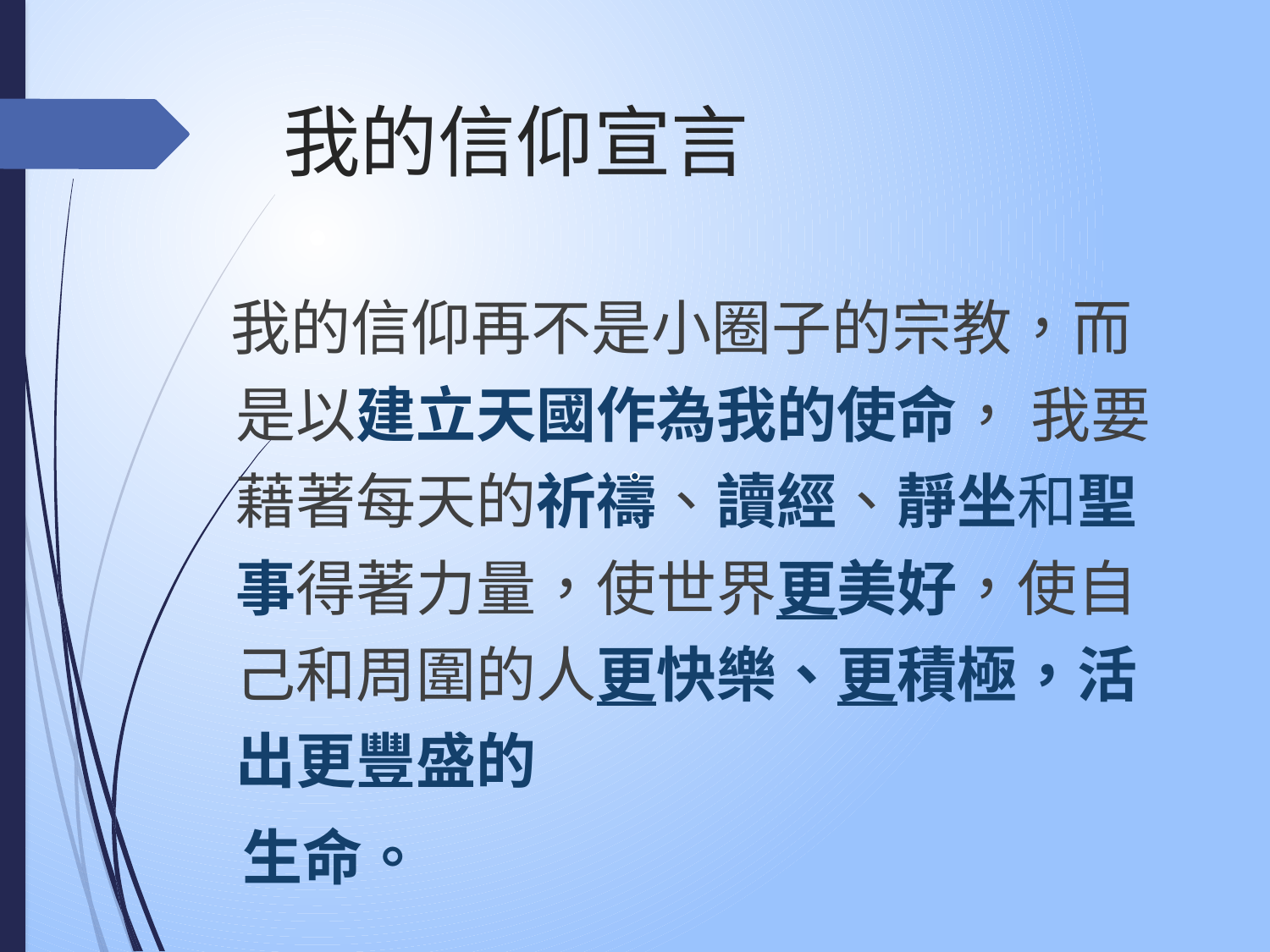

# 我的信仰宣言
  我的信仰再不是小圈子的宗教，而是以建立天國作為我的使命， 我要藉著每天的祈禱、讀經、靜坐和聖事得著力量，使世界更美好，使自己和周圍的人更快樂、更積極，活出更豐盛的
   生命。

。
。